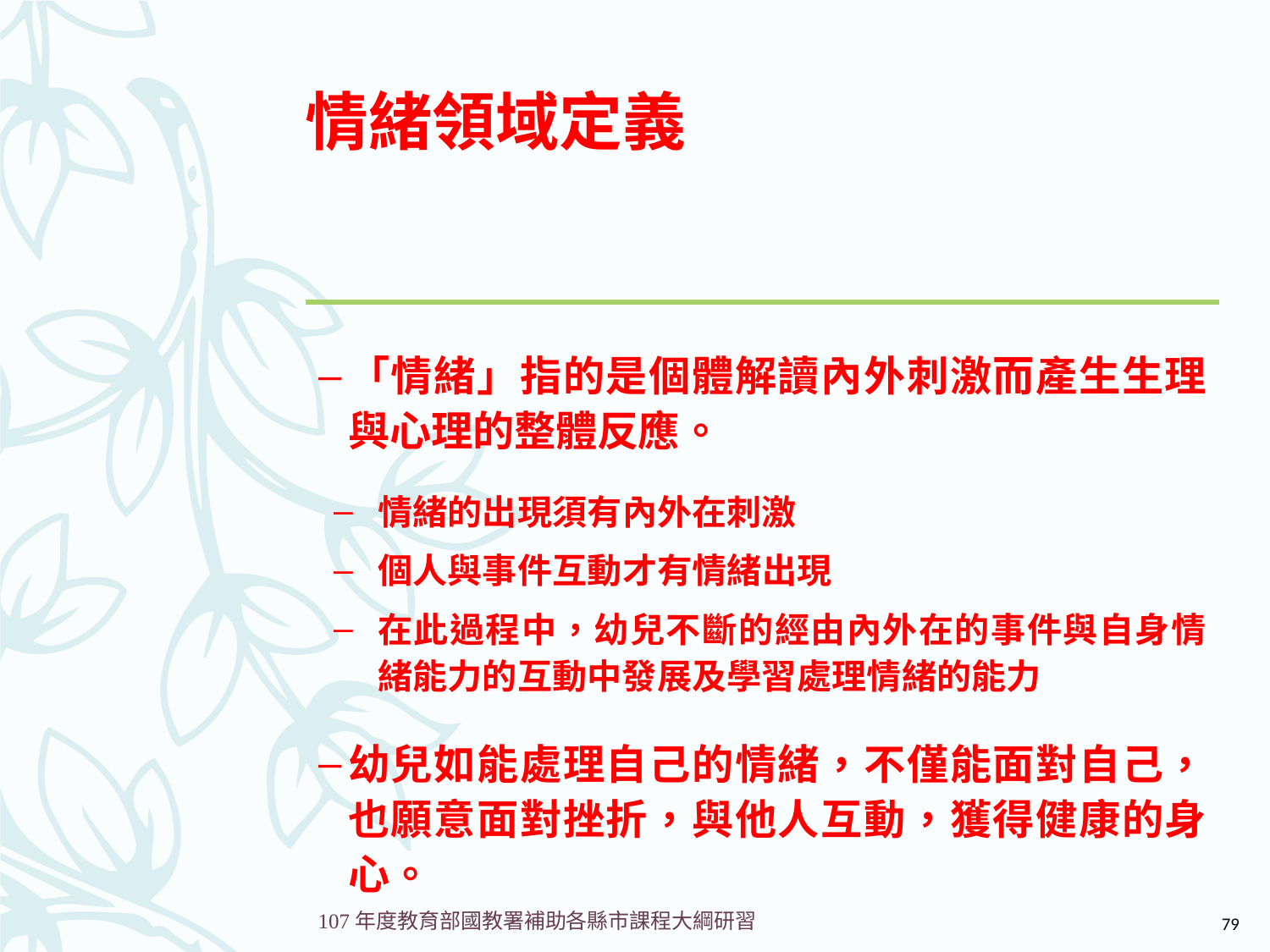

# 情緒領域定義
「情緒」指的是個體解讀內外刺激而產生生理與心理的整體反應。

情緒的出現須有內外在刺激
個人與事件互動才有情緒出現
在此過程中，幼兒不斷的經由內外在的事件與自身情緒能力的互動中發展及學習處理情緒的能力

幼兒如能處理自己的情緒，不僅能面對自己，也願意面對挫折，與他人互動，獲得健康的身心。

79
107年度教育部國教署補助各縣市課程大綱研習